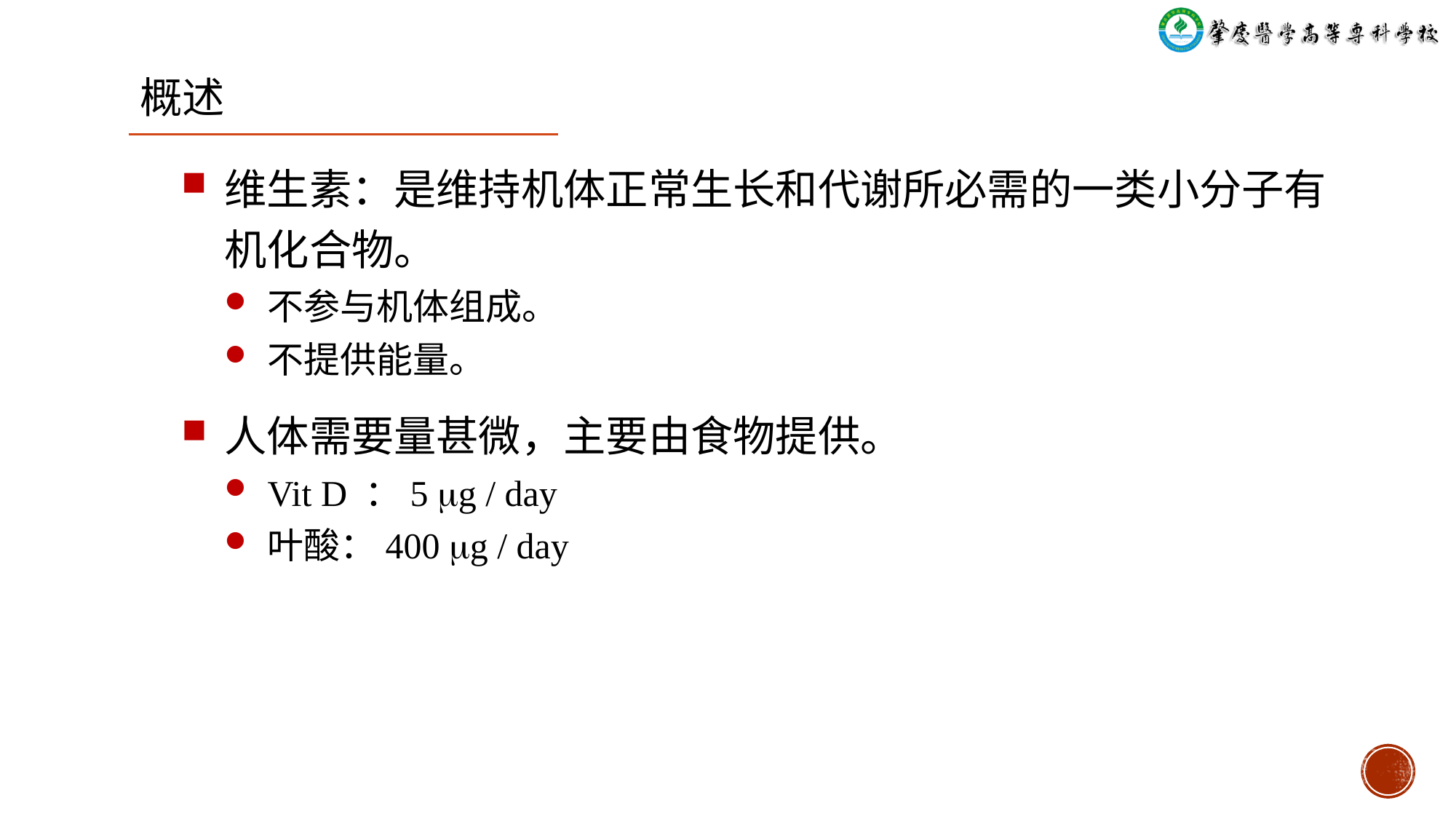

概述
维生素：是维持机体正常生长和代谢所必需的一类小分子有机化合物。
不参与机体组成。
不提供能量。

人体需要量甚微，主要由食物提供。
Vit D ：5 μg / day
叶酸：400 μg / day